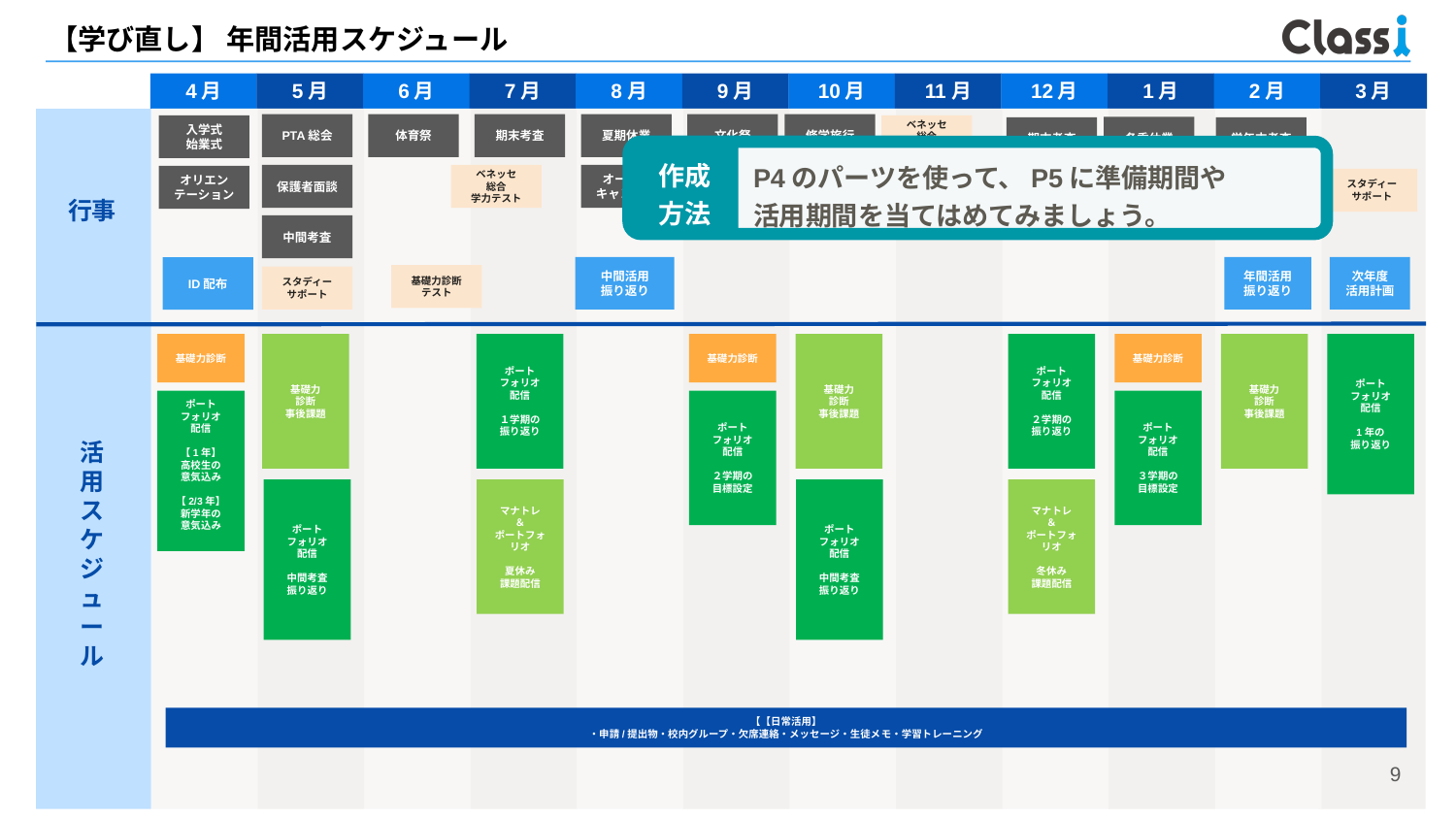

【学び直し】 年間活用スケジュール
4月
5月
6月
7月
8月
9月
10月
11月
12月
1月
2月
3月

行事

活
用
ス
ケ
ジ
ュ
ー
ル
PTA総会
体育祭
期末考査
夏期休業
文化祭
修学旅行
入学式
始業式
ベネッセ
総合
学力テスト
冬季休業
期末考査
学年末考査

作成
方法
P4のパーツを使って、P5に準備期間や
活用期間を当てはめてみましょう。
保護者面談
ベネッセ
総合
学力テスト
オープンキャンパス
総合型
選抜出願
オリエン
テーション
ベネッセ
総合
学力テスト
大学入学共通テスト模試（高２）
スタディー
サポート
中間考査
中間活用
振り返り
年間活用
振り返り
次年度
活用計画
ID配布
基礎力診断
テスト
スタディー
サポート
基礎力診断
基礎力
診断
事後課題
ポート
フォリオ
配信

１学期の
振り返り
基礎力診断
基礎力
診断
事後課題
ポート
フォリオ
配信

２学期の
振り返り
基礎力診断
基礎力
診断
事後課題
ポート
フォリオ
配信

1年の
振り返り
ポート
フォリオ
配信

３学期の
目標設定
ポート
フォリオ
配信

【1年】
高校生の
意気込み

【2/3年】
新学年の
意気込み

ポート
フォリオ
配信

２学期の
目標設定
マナトレ
＆
ポートフォリオ

夏休み
課題配信
ポート
フォリオ
配信

中間考査
振り返り
ポート
フォリオ
配信

中間考査
振り返り
マナトレ
＆
ポートフォリオ

冬休み
課題配信
【【日常活用】
・申請/提出物・校内グループ・欠席連絡・メッセージ・生徒メモ・学習トレーニング
9